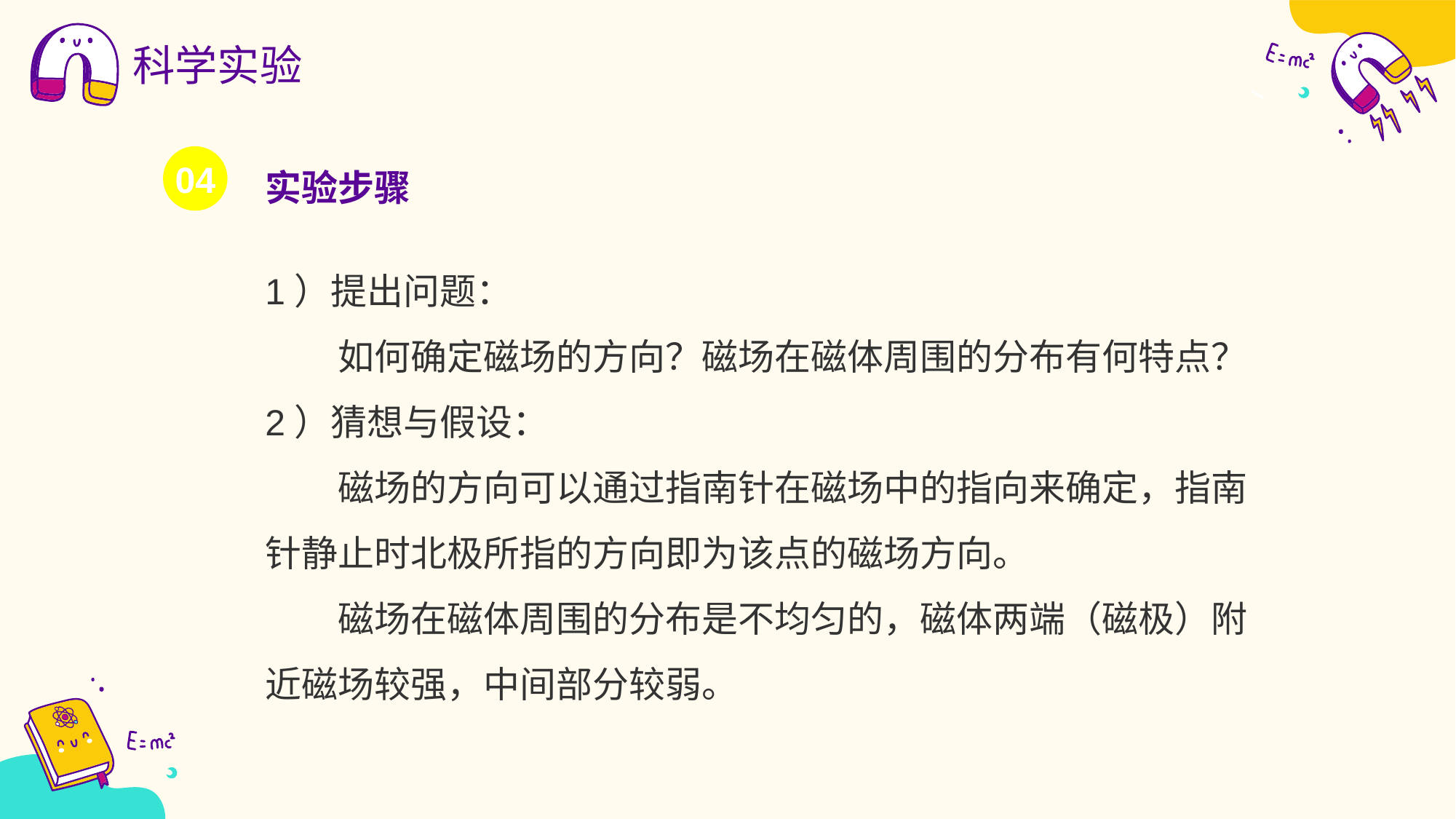

科学实验
实验步骤
04
1）提出问题：
如何确定磁场的方向？磁场在磁体周围的分布有何特点？
2）猜想与假设：
磁场的方向可以通过指南针在磁场中的指向来确定，指南针静止时北极所指的方向即为该点的磁场方向。
磁场在磁体周围的分布是不均匀的，磁体两端（磁极）附近磁场较强，中间部分较弱。